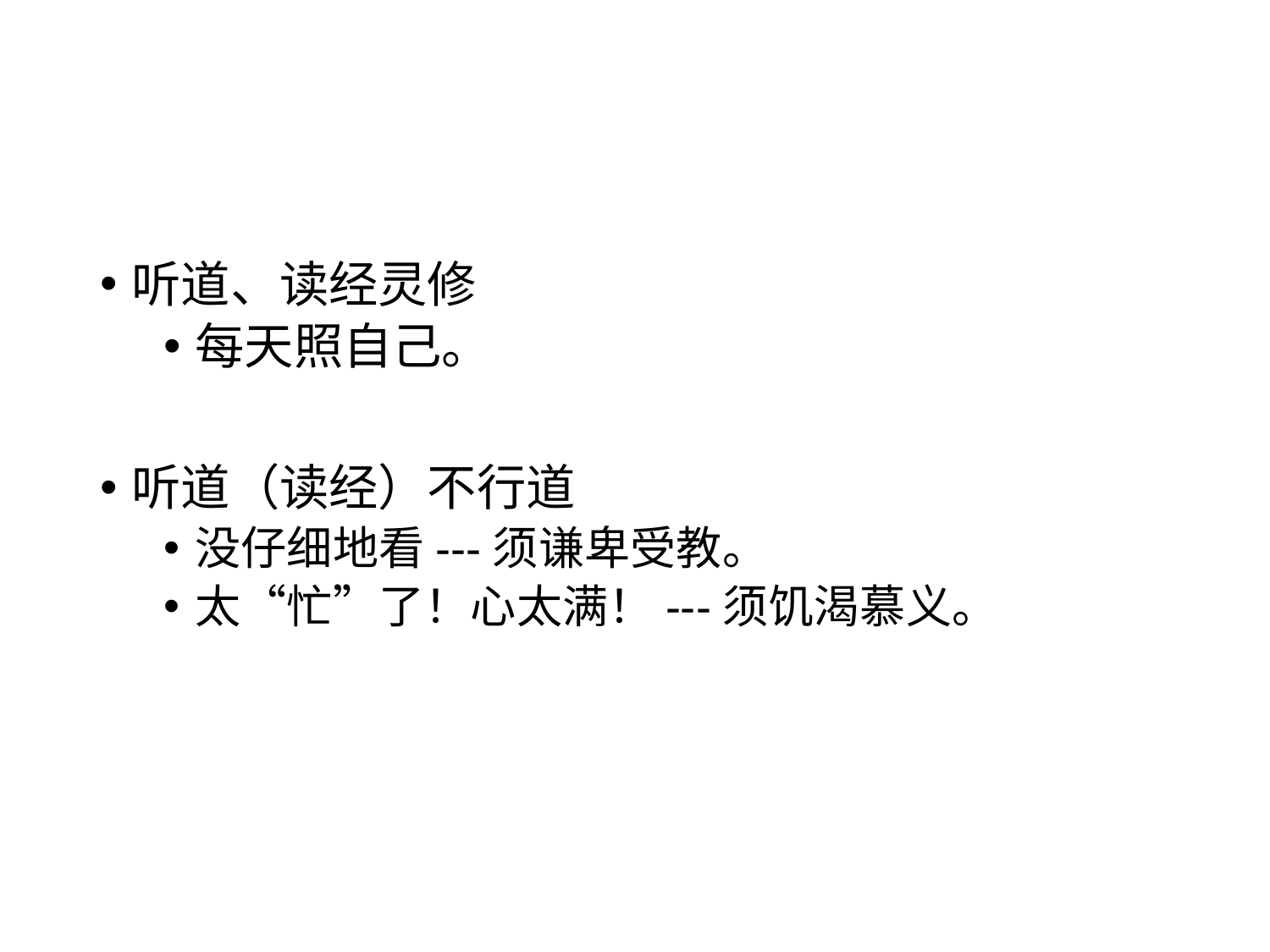

#
听道、读经灵修
每天照自己。

听道（读经）不行道
没仔细地看---须谦卑受教。
太“忙”了！心太满！---须饥渴慕义。